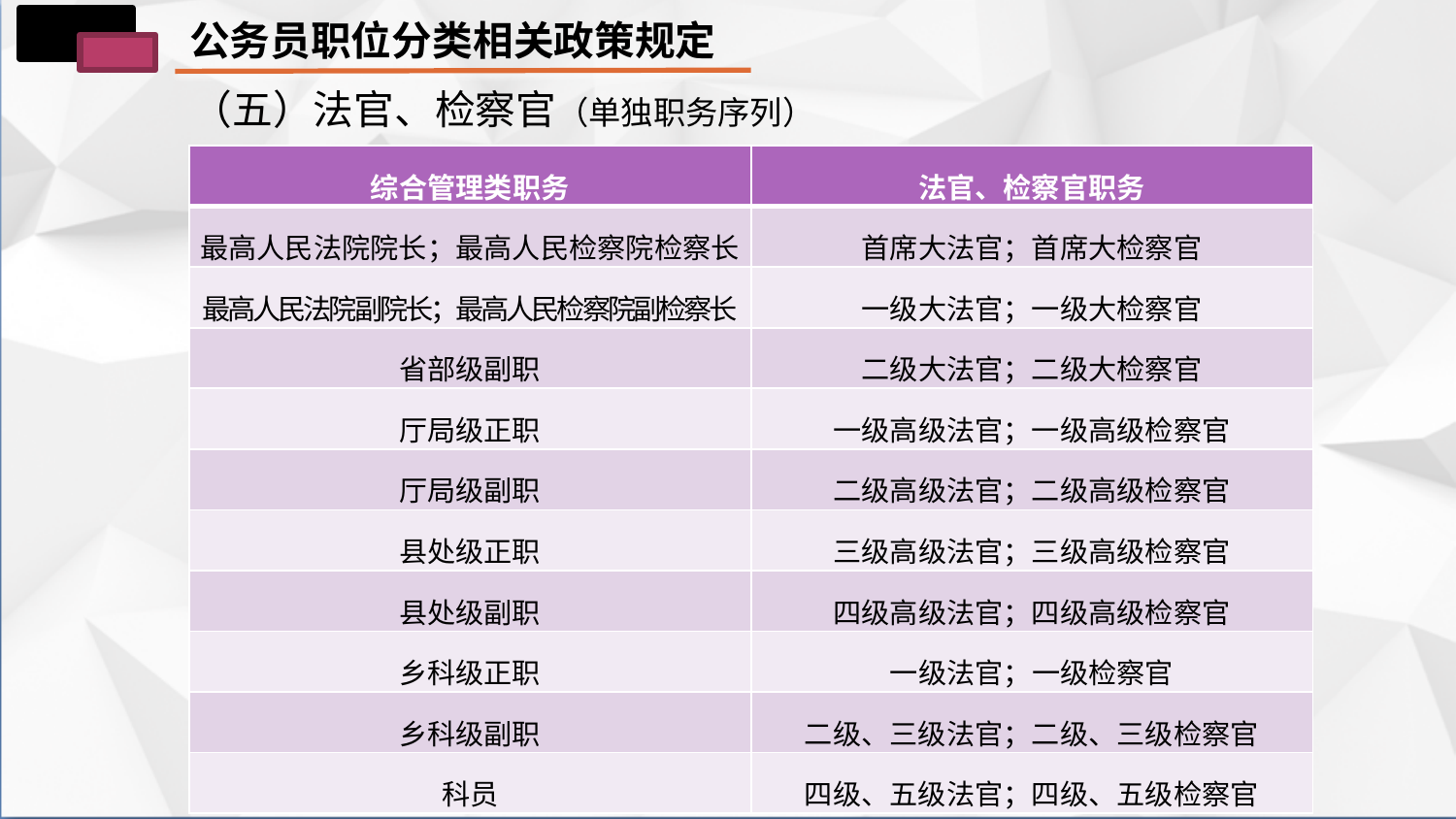

公务员职位分类相关政策规定

（五）法官、检察官（单独职务序列）
| 综合管理类职务 | 法官、检察官职务 |
| --- | --- |
| 最高人民法院院长；最高人民检察院检察长 | 首席大法官；首席大检察官 |
| 最高人民法院副院长；最高人民检察院副检察长 | 一级大法官；一级大检察官 |
| 省部级副职 | 二级大法官；二级大检察官 |
| 厅局级正职 | 一级高级法官；一级高级检察官 |
| 厅局级副职 | 二级高级法官；二级高级检察官 |
| 县处级正职 | 三级高级法官；三级高级检察官 |
| 县处级副职 | 四级高级法官；四级高级检察官 |
| 乡科级正职 | 一级法官；一级检察官 |
| 乡科级副职 | 二级、三级法官；二级、三级检察官 |
| 科员 | 四级、五级法官；四级、五级检察官 |